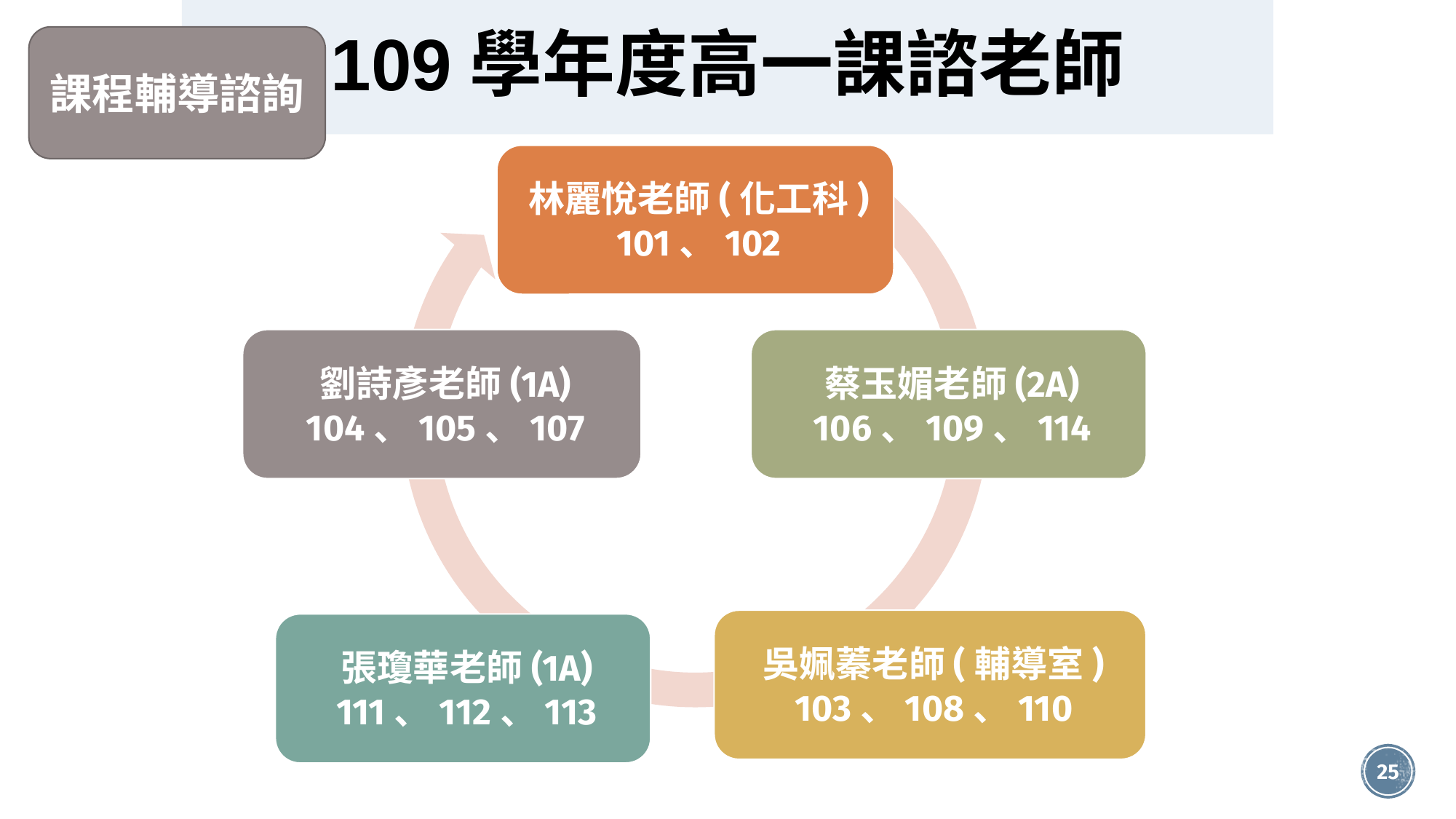

# 109學年度高一課諮老師
課程輔導諮詢
林麗悅老師(化工科)
101、102
蔡玉媚老師(2A)
106、109、114
吳姵蓁老師(輔導室)
103、108、110
張瓊華老師(1A)
111、112、113
劉詩彥老師(1A)
104、105、107
25